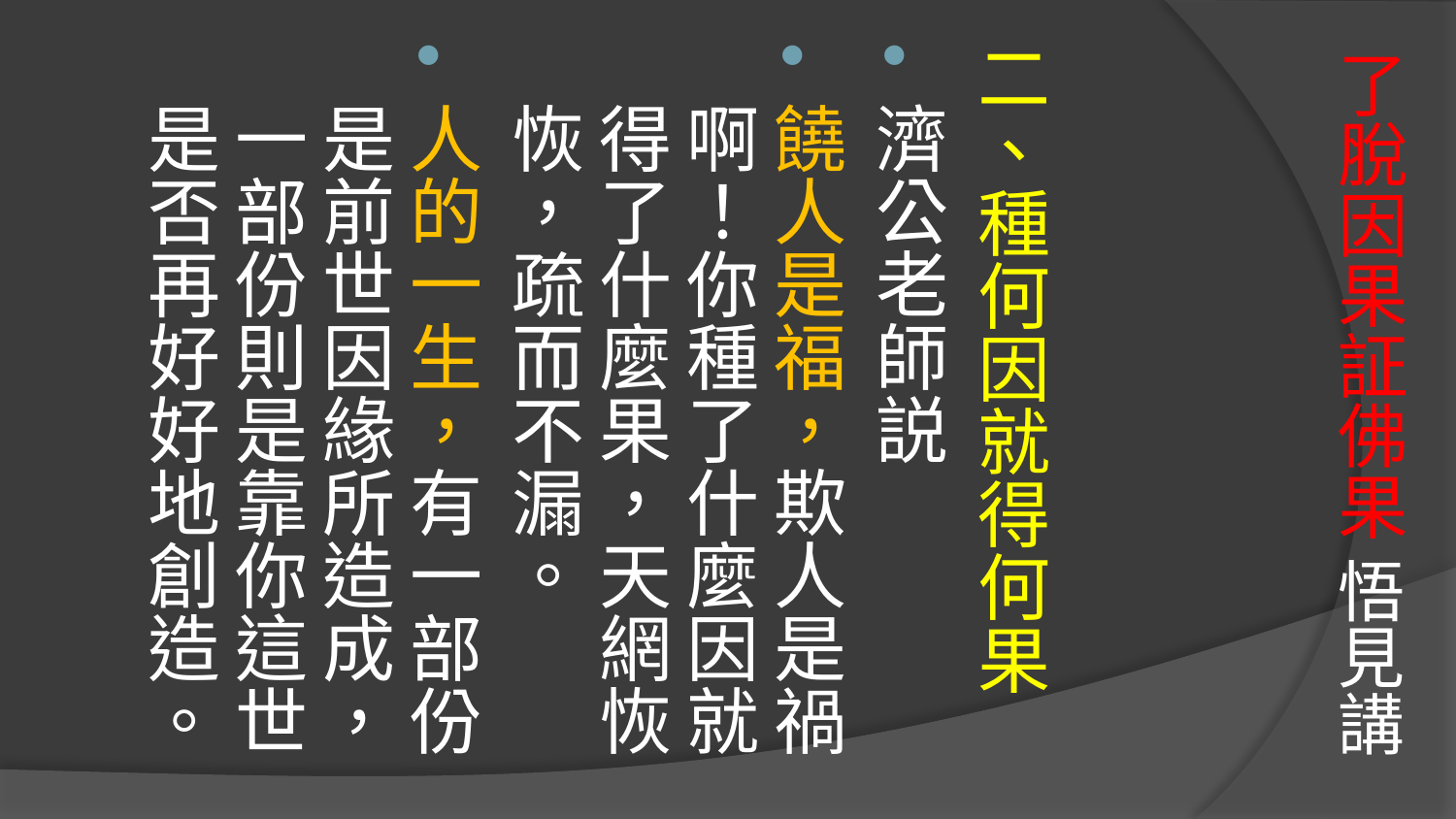

# 了脫因果証佛果 悟見講
二、種何因就得何果
濟公老師説
饒人是福，欺人是禍啊！你種了什麼因就得了什麼果，天網恢恢，疏而不漏。
人的一生，有一部份是前世因緣所造成，一部份則是靠你這世是否再好好地創造。